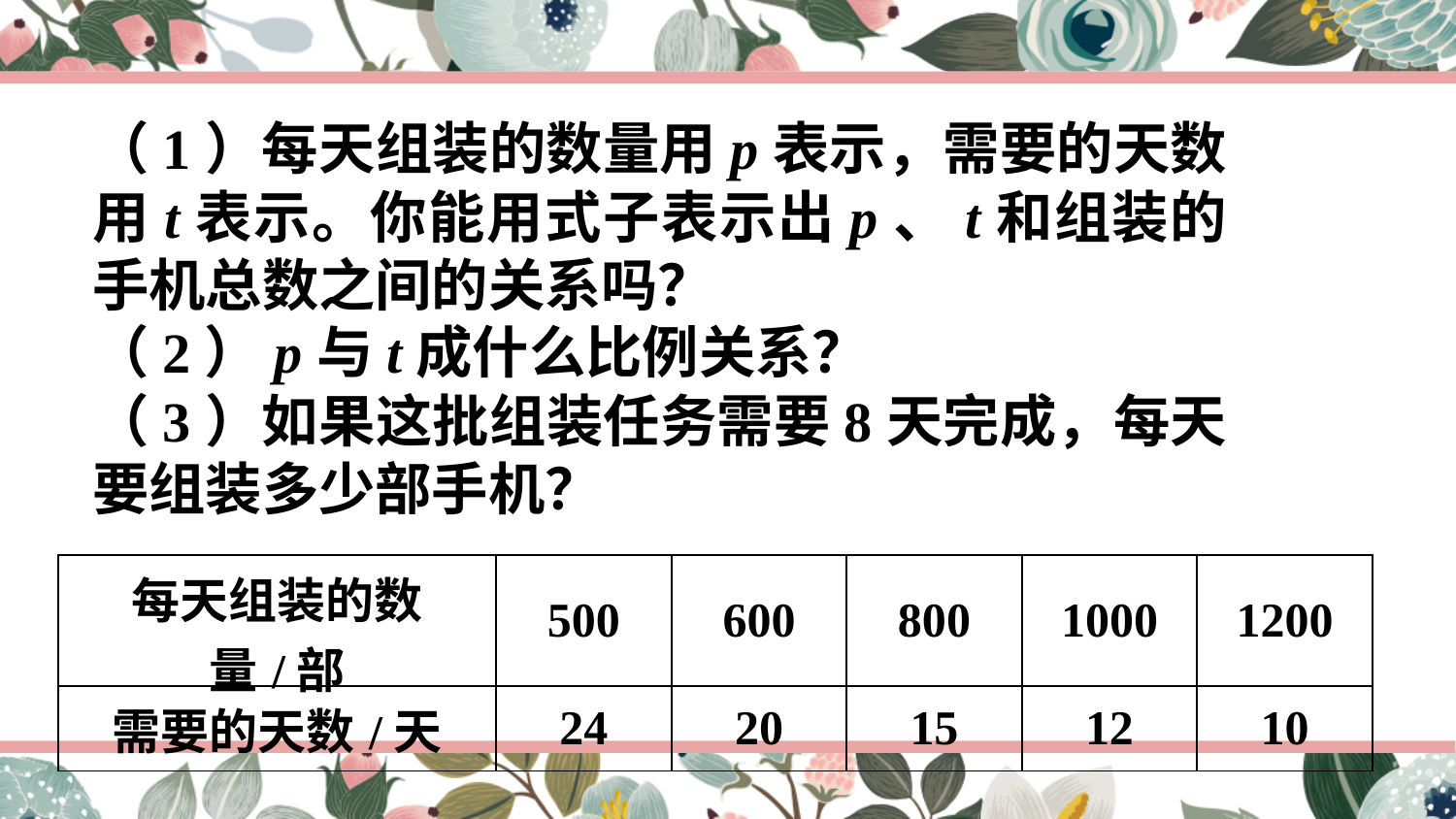

（1）每天组装的数量用p表示，需要的天数用t表示。你能用式子表示出p、t和组装的手机总数之间的关系吗？
（2）p与t成什么比例关系？
（3）如果这批组装任务需要8天完成，每天要组装多少部手机？
| 每天组装的数量/部 | 500 | 600 | 800 | 1000 | 1200 |
| --- | --- | --- | --- | --- | --- |
| 需要的天数/天 | 24 | 20 | 15 | 12 | 10 |